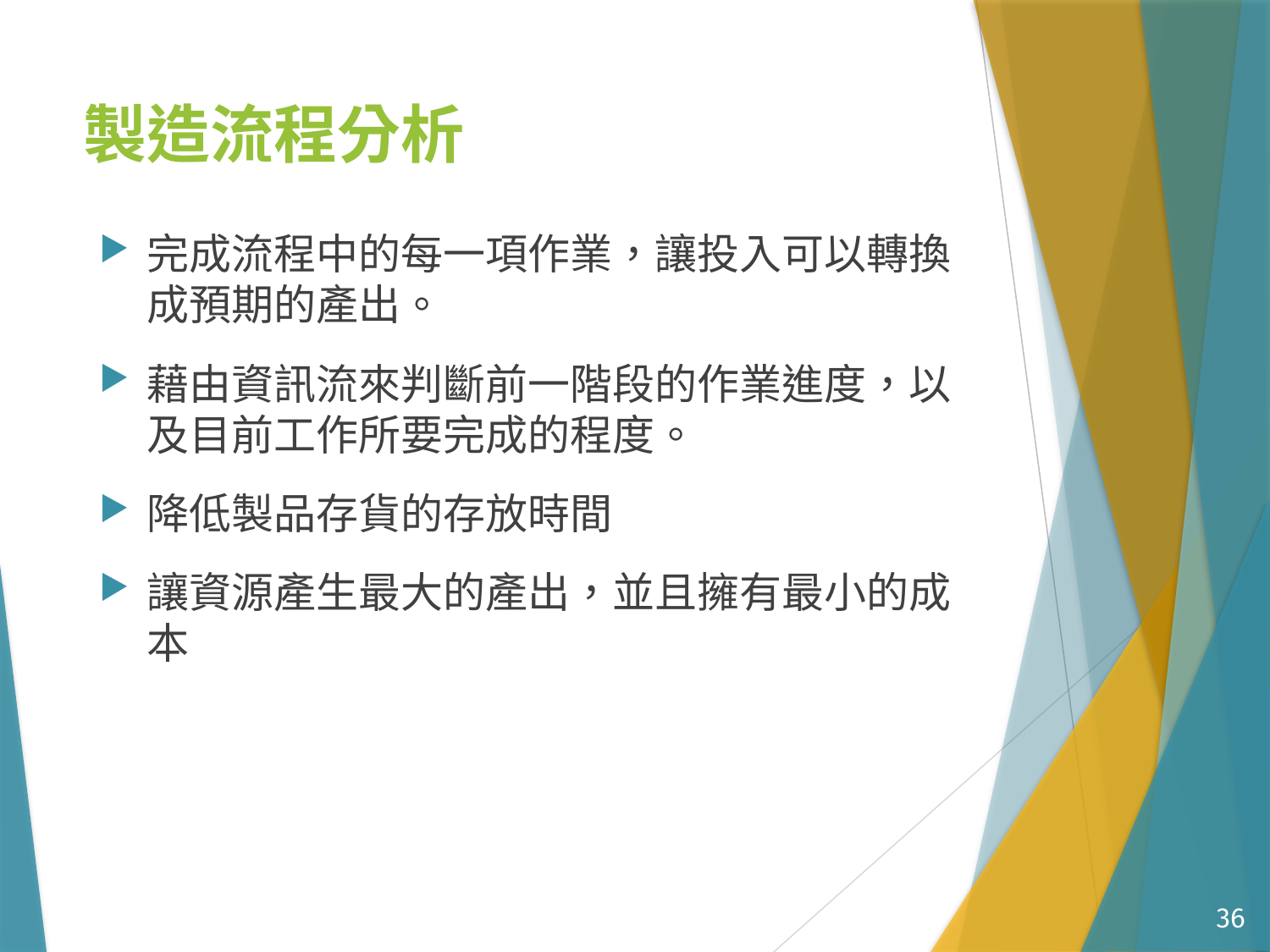

# 製造流程分析
完成流程中的每一項作業，讓投入可以轉換成預期的產出。
藉由資訊流來判斷前一階段的作業進度，以及目前工作所要完成的程度。
降低製品存貨的存放時間
讓資源產生最大的產出，並且擁有最小的成本
36